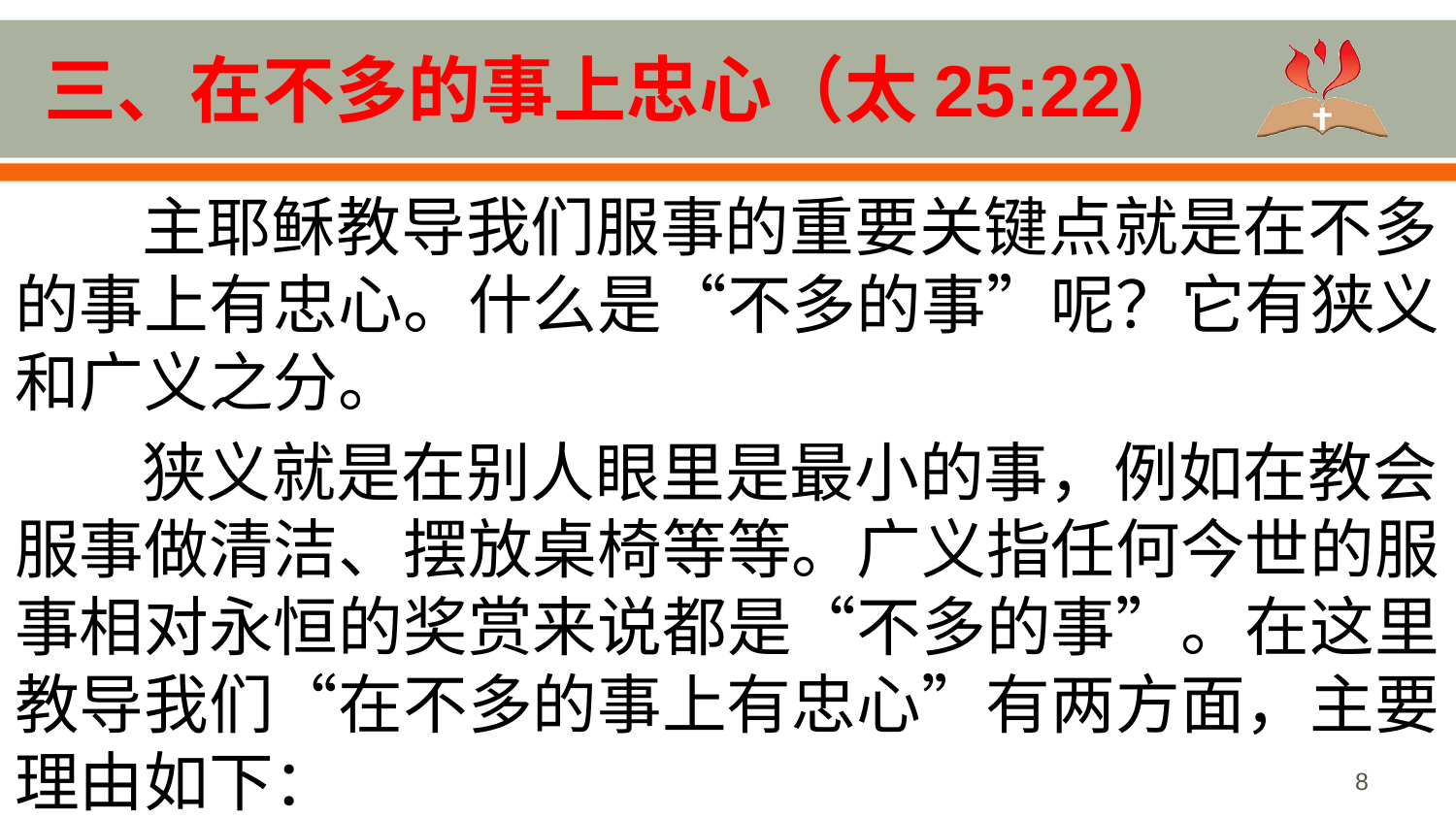

# 三、在不多的事上忠心（太25:22)
主耶稣教导我们服事的重要关键点就是在不多的事上有忠心。什么是“不多的事”呢？它有狭义和广义之分。
狭义就是在别人眼里是最小的事，例如在教会服事做清洁、摆放桌椅等等。广义指任何今世的服事相对永恒的奖赏来说都是“不多的事”。在这里教导我们“在不多的事上有忠心”有两方面，主要理由如下：

8